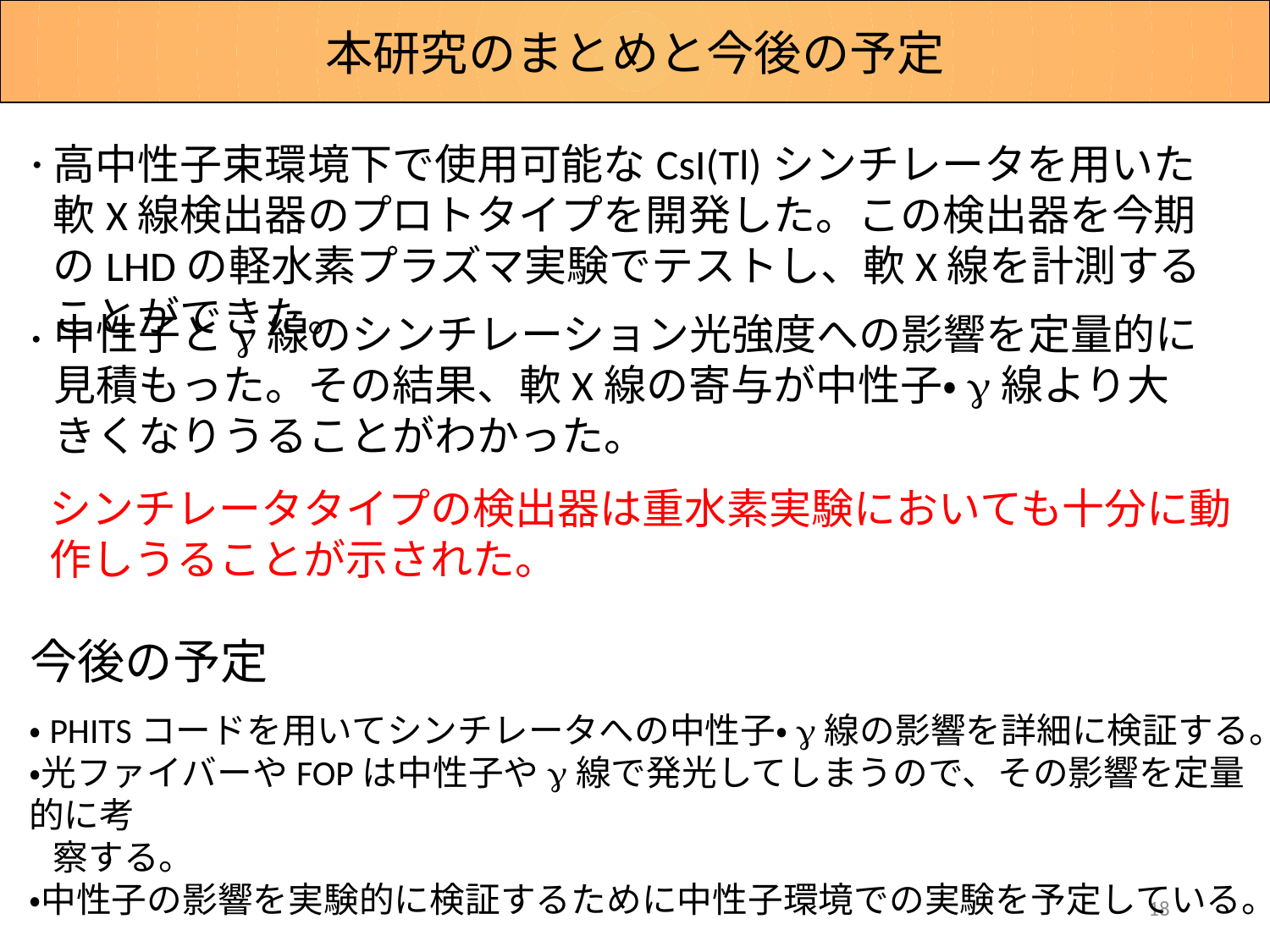

本研究のまとめと今後の予定
高中性子束環境下で使用可能なCsI(Tl)シンチレータを用いた軟X線検出器のプロトタイプを開発した。この検出器を今期のLHDの軽水素プラズマ実験でテストし、軟X線を計測することができた。

・
中性子とγ線のシンチレーション光強度への影響を定量的に見積もった。その結果、軟X線の寄与が中性子・γ線より大きくなりうることがわかった。
・
シンチレータタイプの検出器は重水素実験においても十分に動作しうることが示された。
今後の予定
・PHITSコードを用いてシンチレータへの中性子・γ線の影響を詳細に検証する。
・光ファイバーやFOPは中性子やγ線で発光してしまうので、その影響を定量的に考
  察する。
・中性子の影響を実験的に検証するために中性子環境での実験を予定している。
18